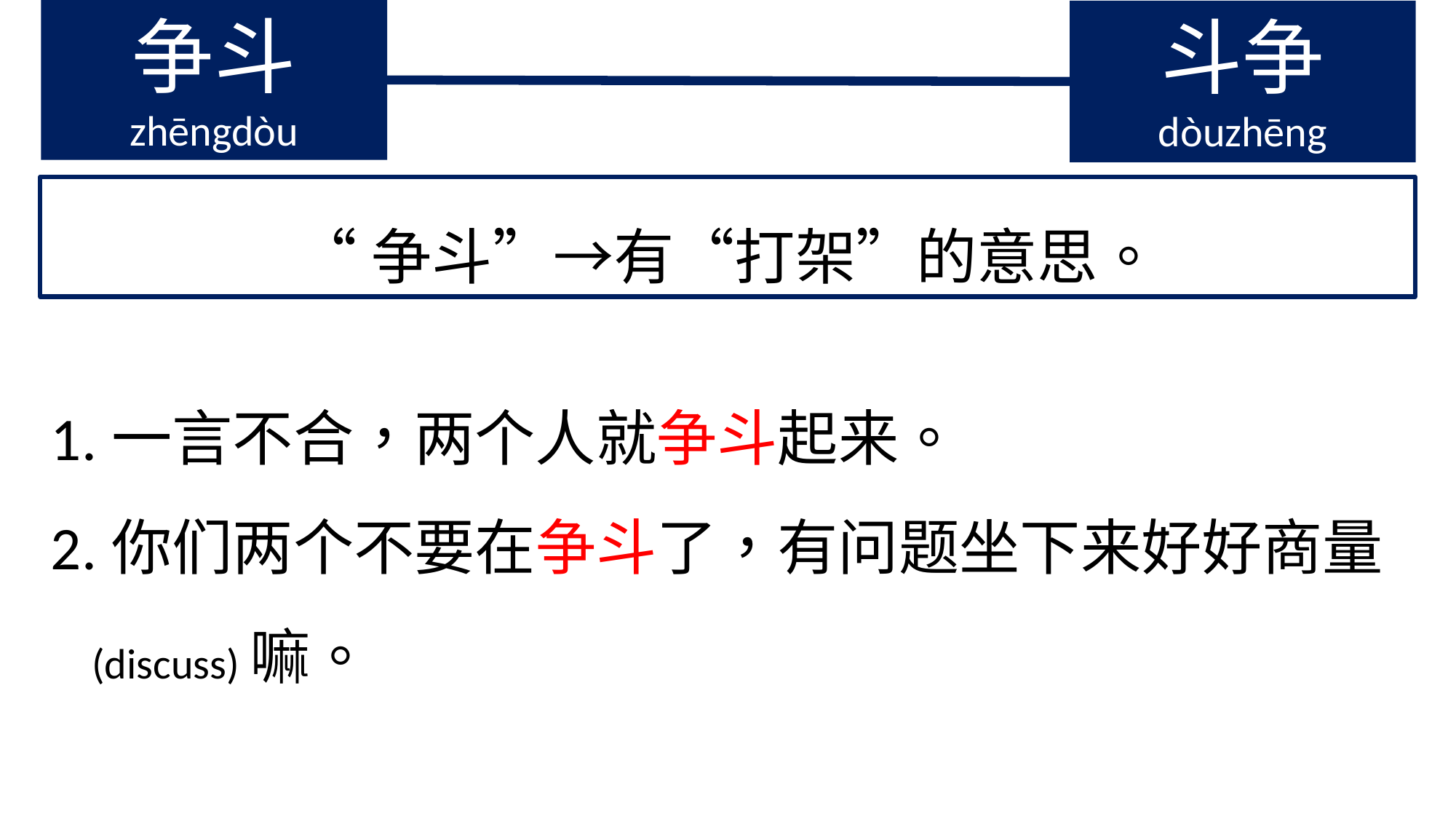

争斗
zhēngdòu
斗争
dòuzhēng

“争斗”→有“打架”的意思。
1.一言不合，两个人就争斗起来。
2.你们两个不要在争斗了，有问题坐下来好好商量
   (discuss)嘛。